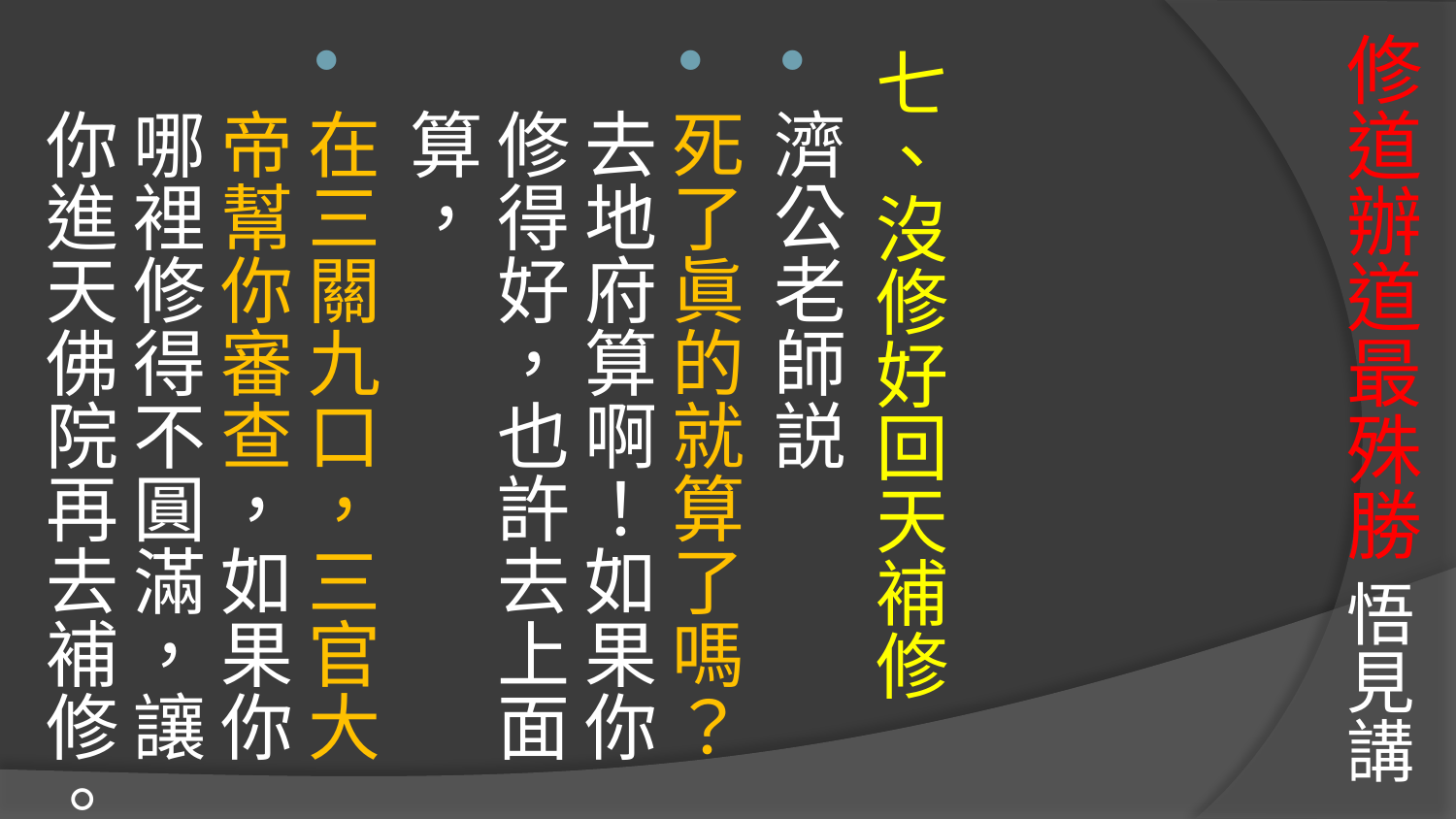

# 修道辦道最殊勝 悟見講
七、沒修好回天補修
濟公老師説
死了眞的就算了嗎？去地府算啊！如果你修得好，也許去上面算，
在三關九口，三官大帝幫你審查，如果你哪裡修得不圓滿，讓你進天佛院再去補修。